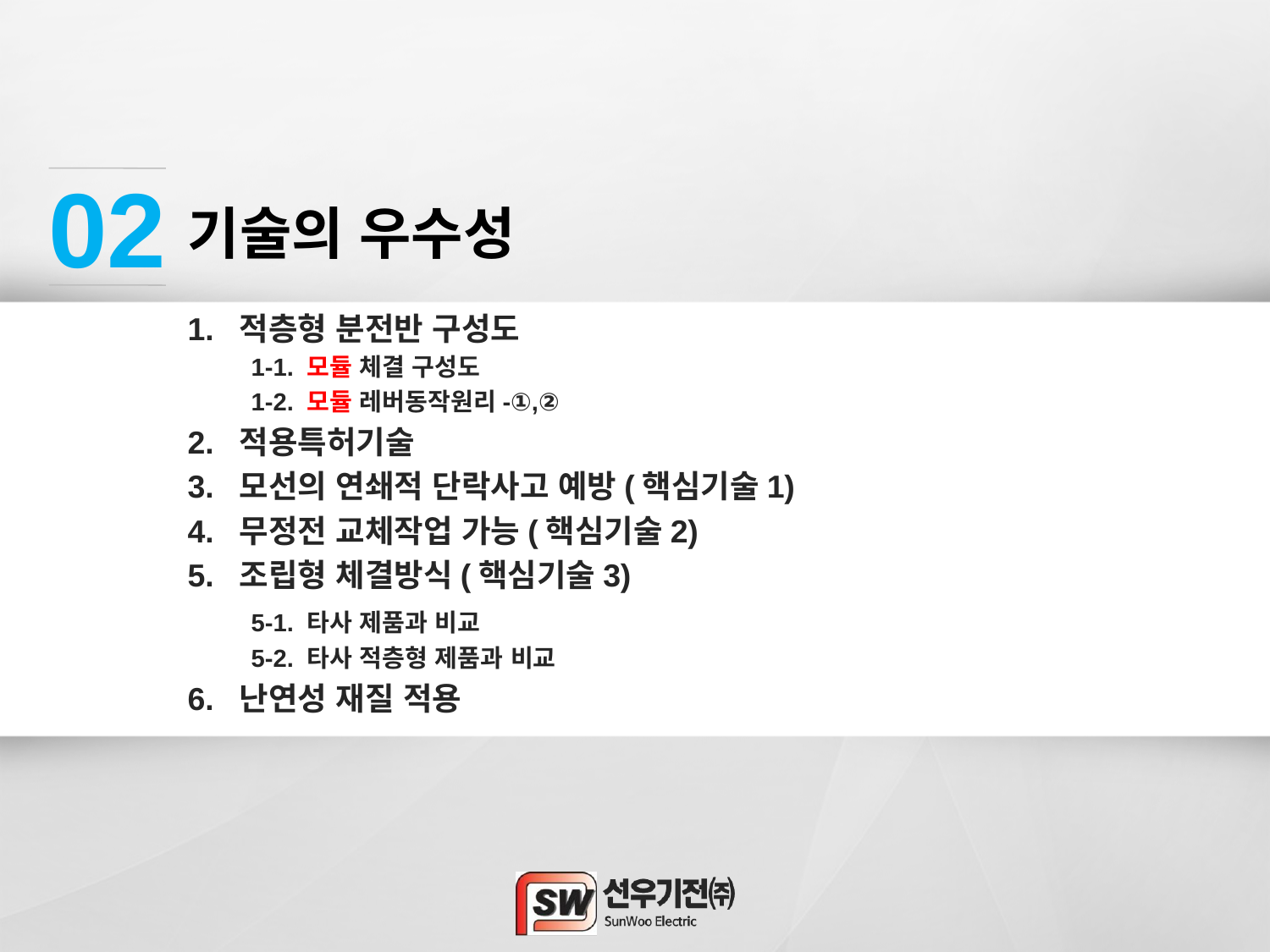

02
# 기술의 우수성
1.  적층형 분전반 구성도
	1-1. 모듈 체결 구성도
	1-2. 모듈 레버동작원리-①,②
2.  적용특허기술
3.  모선의 연쇄적 단락사고 예방(핵심기술1)
4.  무정전 교체작업 가능(핵심기술2)
5.  조립형 체결방식(핵심기술3)
	5-1. 타사 제품과 비교
	5-2. 타사 적층형 제품과 비교
6.  난연성 재질 적용